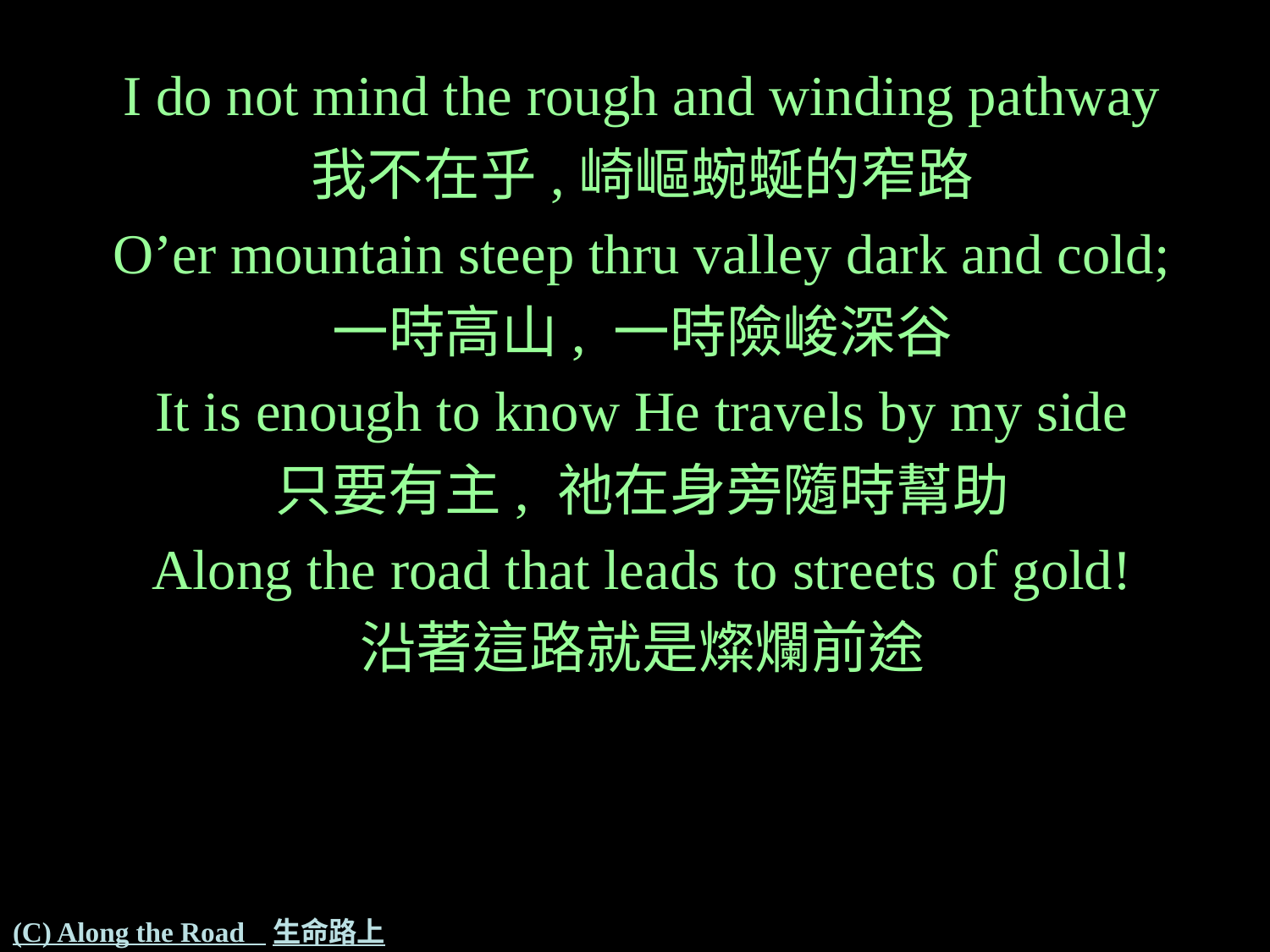

I do not mind the rough and winding pathway
我不在乎,崎嶇蜿蜒的窄路
O’er mountain steep thru valley dark and cold;
一時高山, 一時險峻深谷
It is enough to know He travels by my side
只要有主, 祂在身旁隨時幫助
Along the road that leads to streets of gold!
沿著這路就是燦爛前途
# (C) Along the Road   生命路上